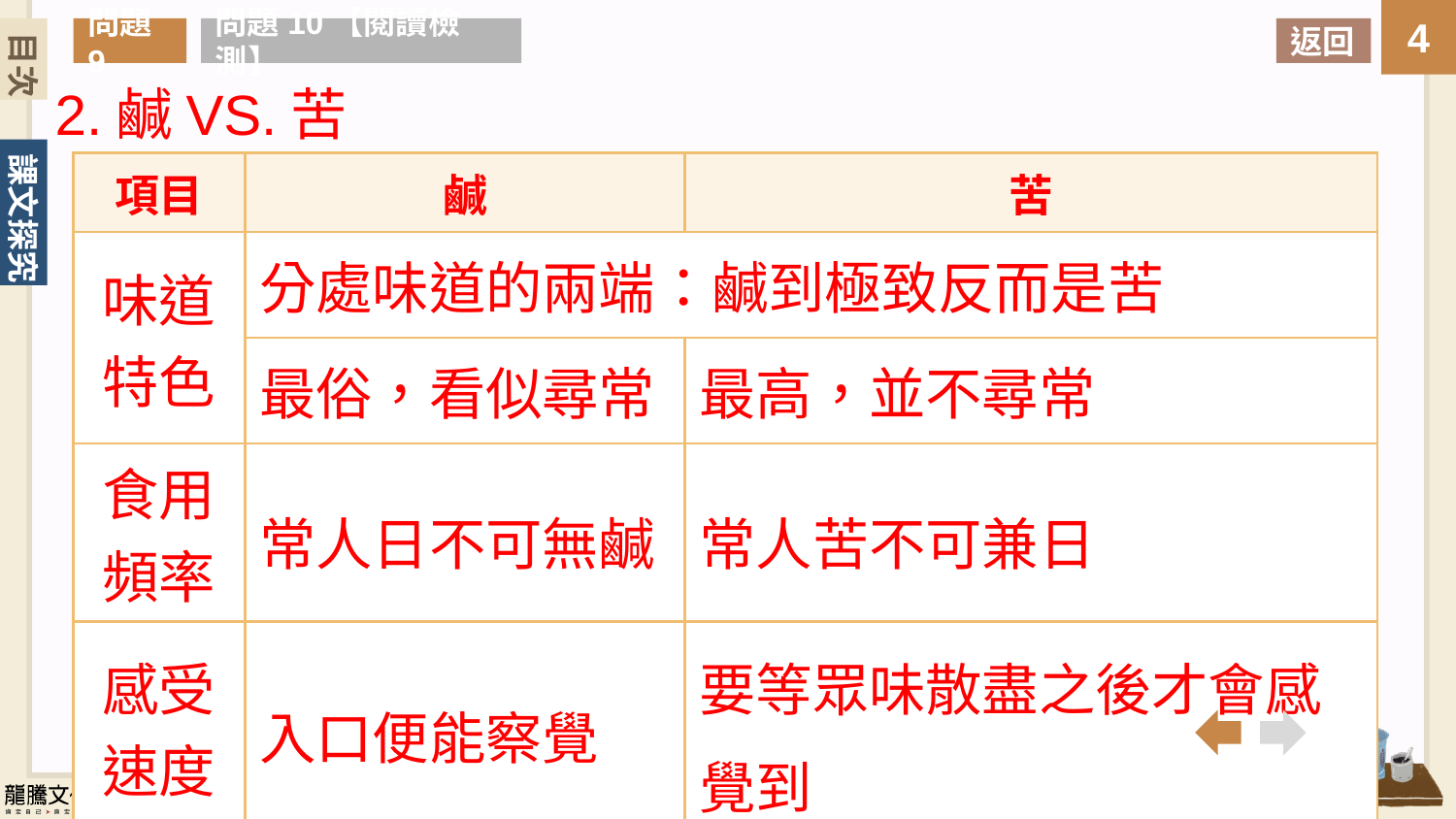

目次
問題9
問題10【閱讀檢測】
返回
2.鹹VS.苦
| 項目 | 鹹 | 苦 |
| --- | --- | --- |
| 味道特色 | 分處味道的兩端：鹹到極致反而是苦 |  |
|  | 最俗，看似尋常 | 最高，並不尋常 |
| 食用頻率 | 常人日不可無鹹 | 常人苦不可兼日 |
| 感受速度 | 入口便能察覺 | 要等眾味散盡之後才會感覺到 |